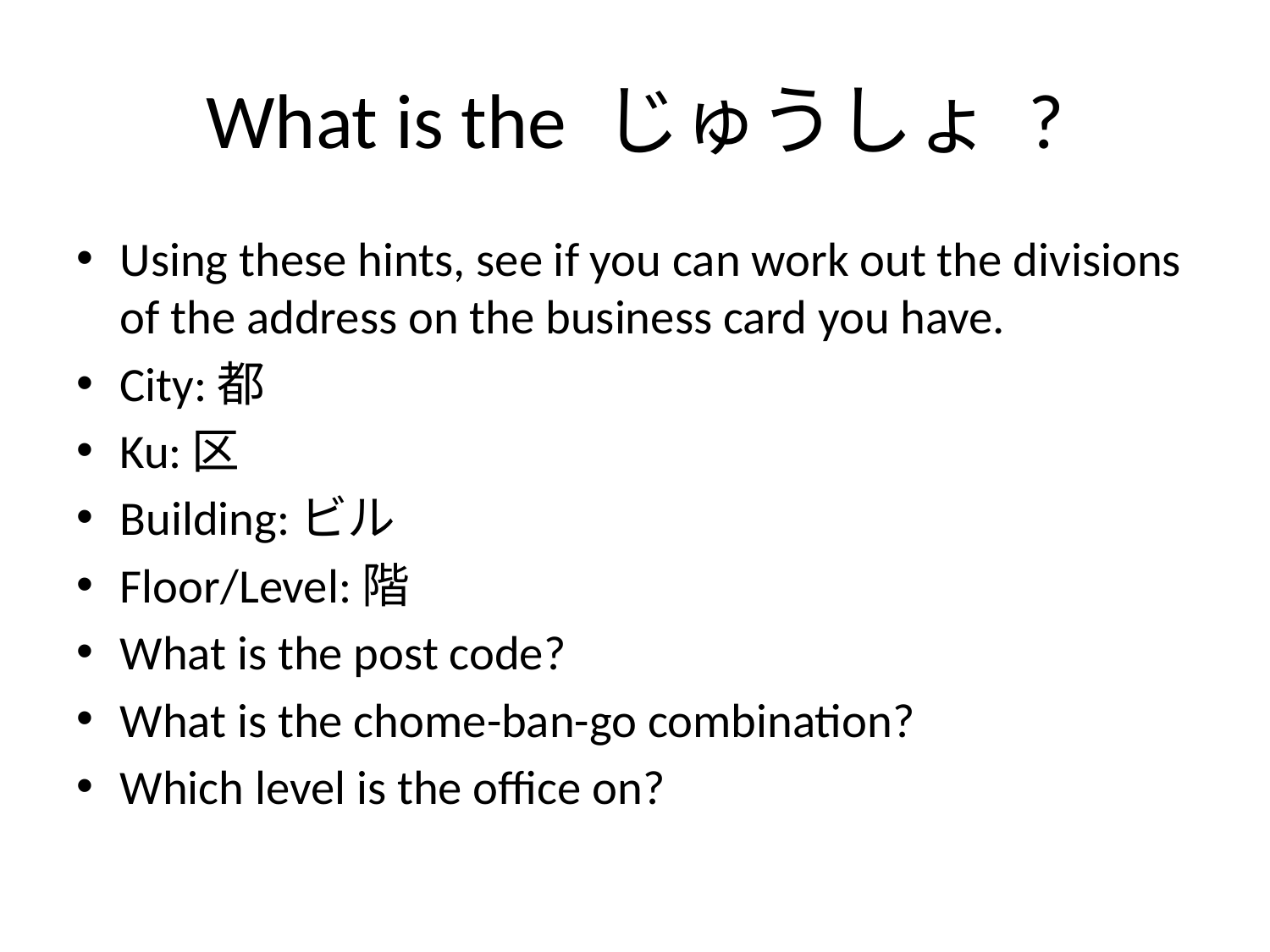

# What is the じゅうしょ ?
Using these hints, see if you can work out the divisions of the address on the business card you have.
City:都
Ku:区
Building:ビル
Floor/Level:階
What is the post code?
What is the chome-ban-go combination?
Which level is the office on?